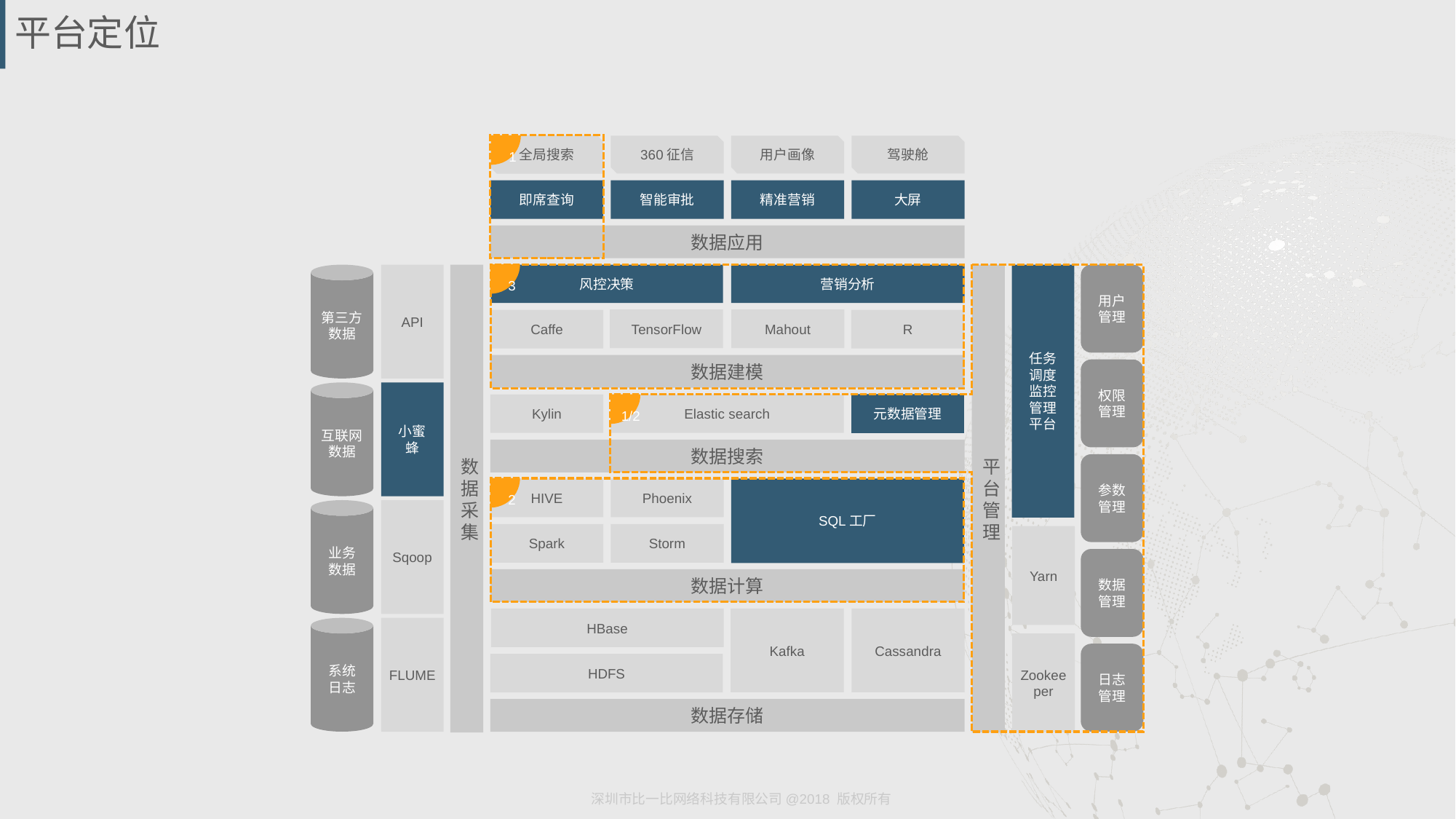

# 平台定位
1
全局搜索

360征信
用户画像
驾驶舱
即席查询
智能审批
精准营销
大屏
数据应用
3

风控决策
第三方数据
API
数据采集
营销分析
平台管理
任务
调度
监控
管理
平台
用户
管理
TensorFlow
Mahout
Caffe
R
数据建模
权限
管理
  1/2
互联网数据
小蜜蜂
元数据管理
Kylin
Elastic search
数据搜索
2
参数
管理

HIVE
Phoenix
SQL工厂
业务
数据
Sqoop
Spark
Storm
Yarn
数据
管理
数据计算
Cassandra
HBase
Kafka
系统
日志
FLUME
Zookeeper
日志
管理
HDFS
数据存储